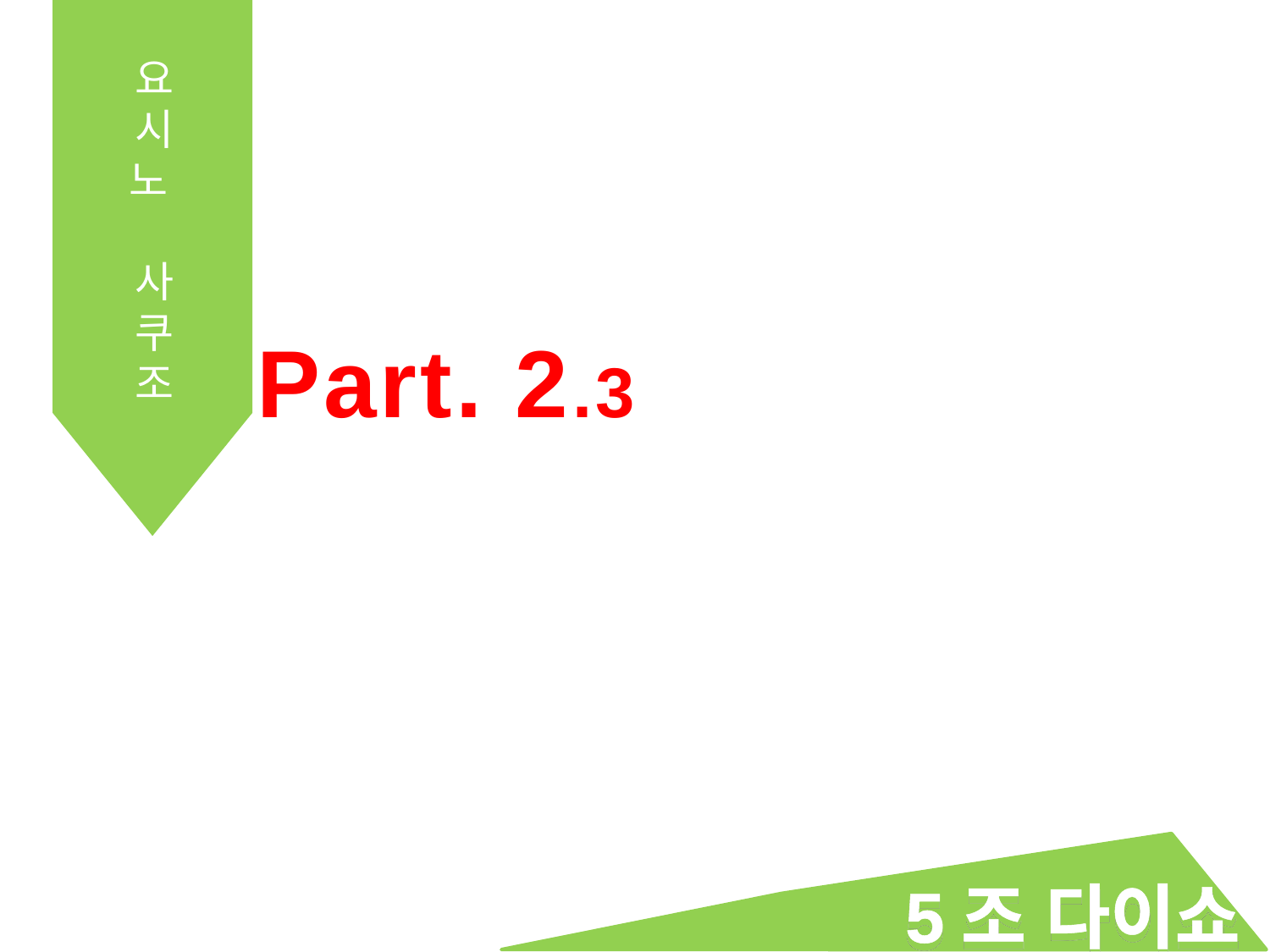

요시노

사쿠조

 Part. 2.3
민본 주의의
요시노 사쿠조